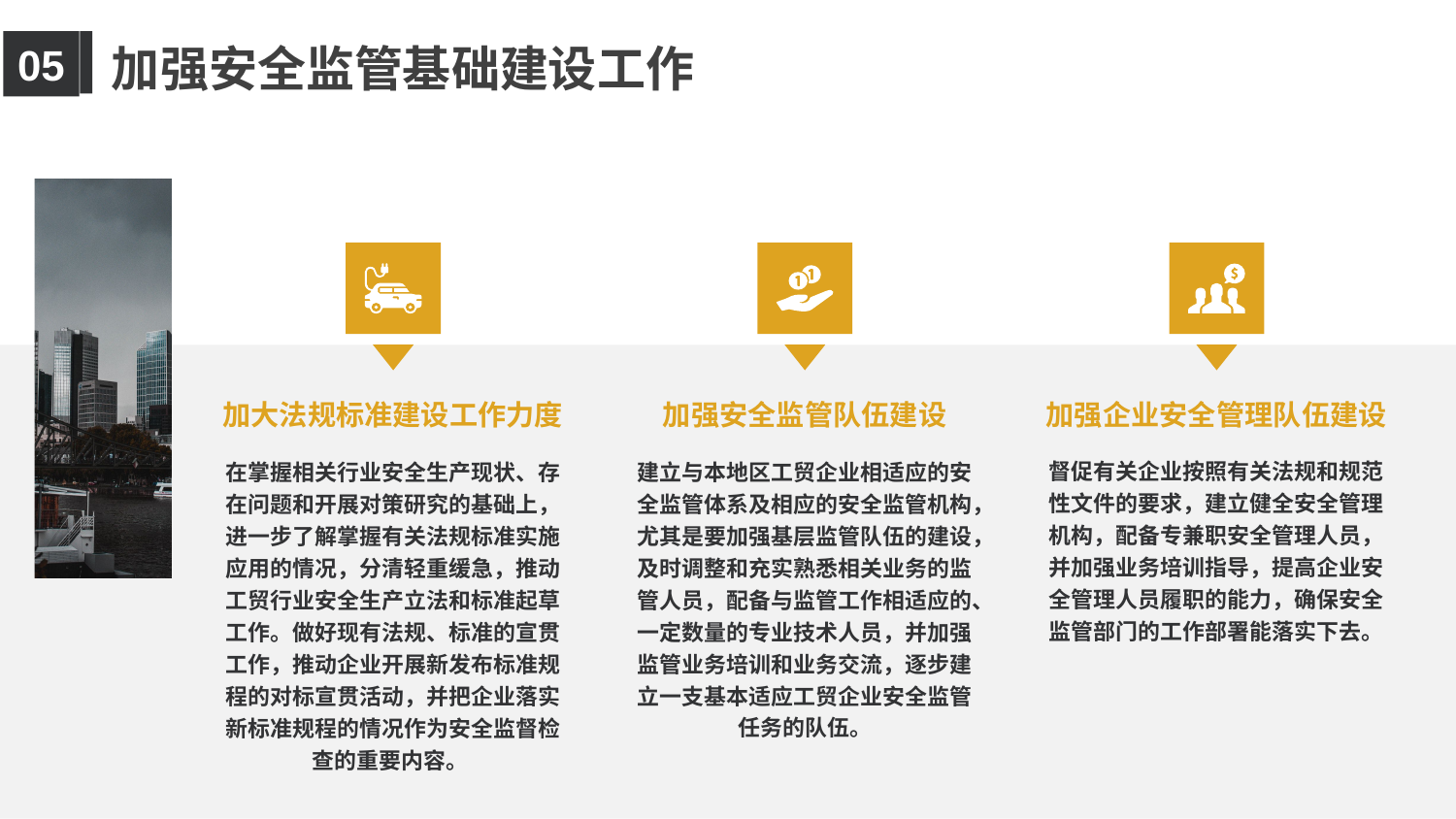

05

加强安全监管基础建设工作

加大法规标准建设工作力度
在掌握相关行业安全生产现状、存在问题和开展对策研究的基础上，进一步了解掌握有关法规标准实施应用的情况，分清轻重缓急，推动工贸行业安全生产立法和标准起草工作。做好现有法规、标准的宣贯工作，推动企业开展新发布标准规程的对标宣贯活动，并把企业落实新标准规程的情况作为安全监督检查的重要内容。

加强安全监管队伍建设
建立与本地区工贸企业相适应的安全监管体系及相应的安全监管机构，尤其是要加强基层监管队伍的建设，及时调整和充实熟悉相关业务的监管人员，配备与监管工作相适应的、一定数量的专业技术人员，并加强监管业务培训和业务交流，逐步建立一支基本适应工贸企业安全监管任务的队伍。

加强企业安全管理队伍建设
督促有关企业按照有关法规和规范性文件的要求，建立健全安全管理机构，配备专兼职安全管理人员，并加强业务培训指导，提高企业安全管理人员履职的能力，确保安全监管部门的工作部署能落实下去。